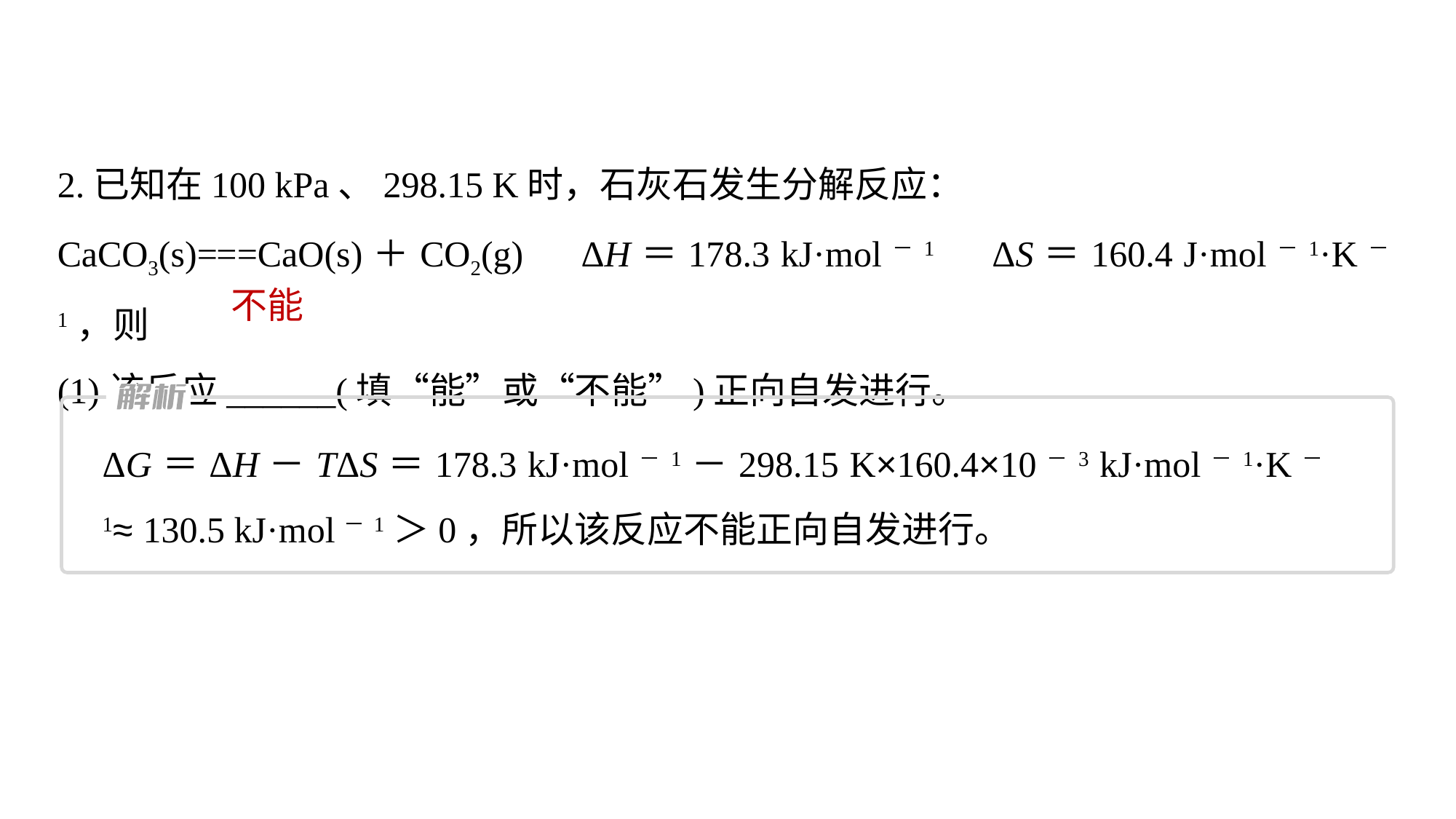

2.已知在100 kPa、298.15 K时，石灰石发生分解反应：
CaCO3(s)===CaO(s)＋CO2(g)　ΔH＝178.3 kJ·mol－1　ΔS＝160.4 J·mol－1·K－1，则
(1)该反应______(填“能”或“不能”)正向自发进行。
不能

ΔG＝ΔH－TΔS＝178.3 kJ·mol－1－298.15 K×160.4×10－3 kJ·mol－1·K－1≈ 130.5 kJ·mol－1＞0，所以该反应不能正向自发进行。